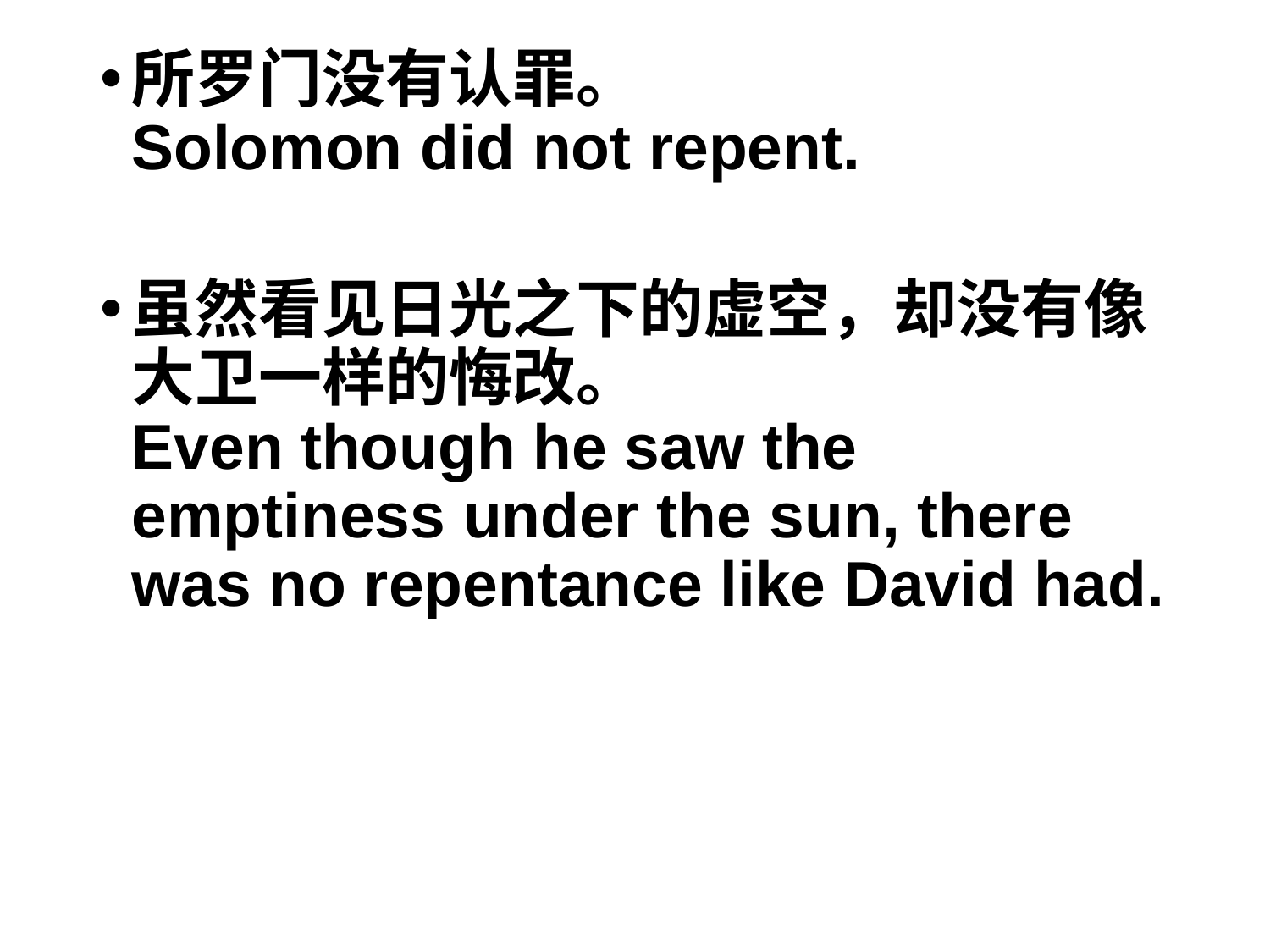

所罗门没有认罪。
Solomon did not repent.
虽然看见日光之下的虚空，却没有像大卫一样的悔改。
Even though he saw the emptiness under the sun, there was no repentance like David had.